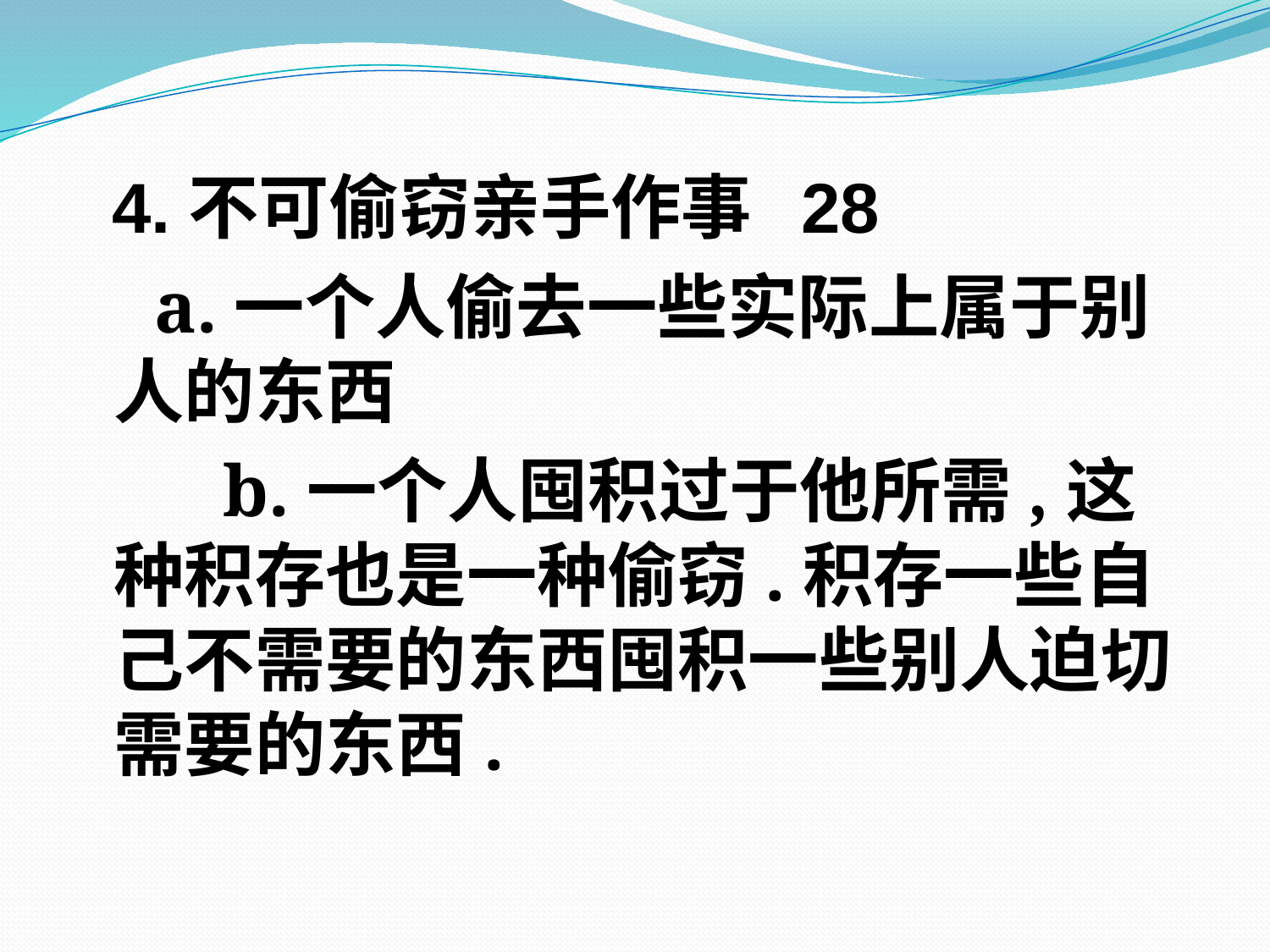

4.不可偷窃亲手作事  28
    a.一个人偷去一些实际上属于别人的东西
        b.一个人囤积过于他所需,这种积存也是一种偷窃.积存一些自己不需要的东西囤积一些别人迫切需要的东西.